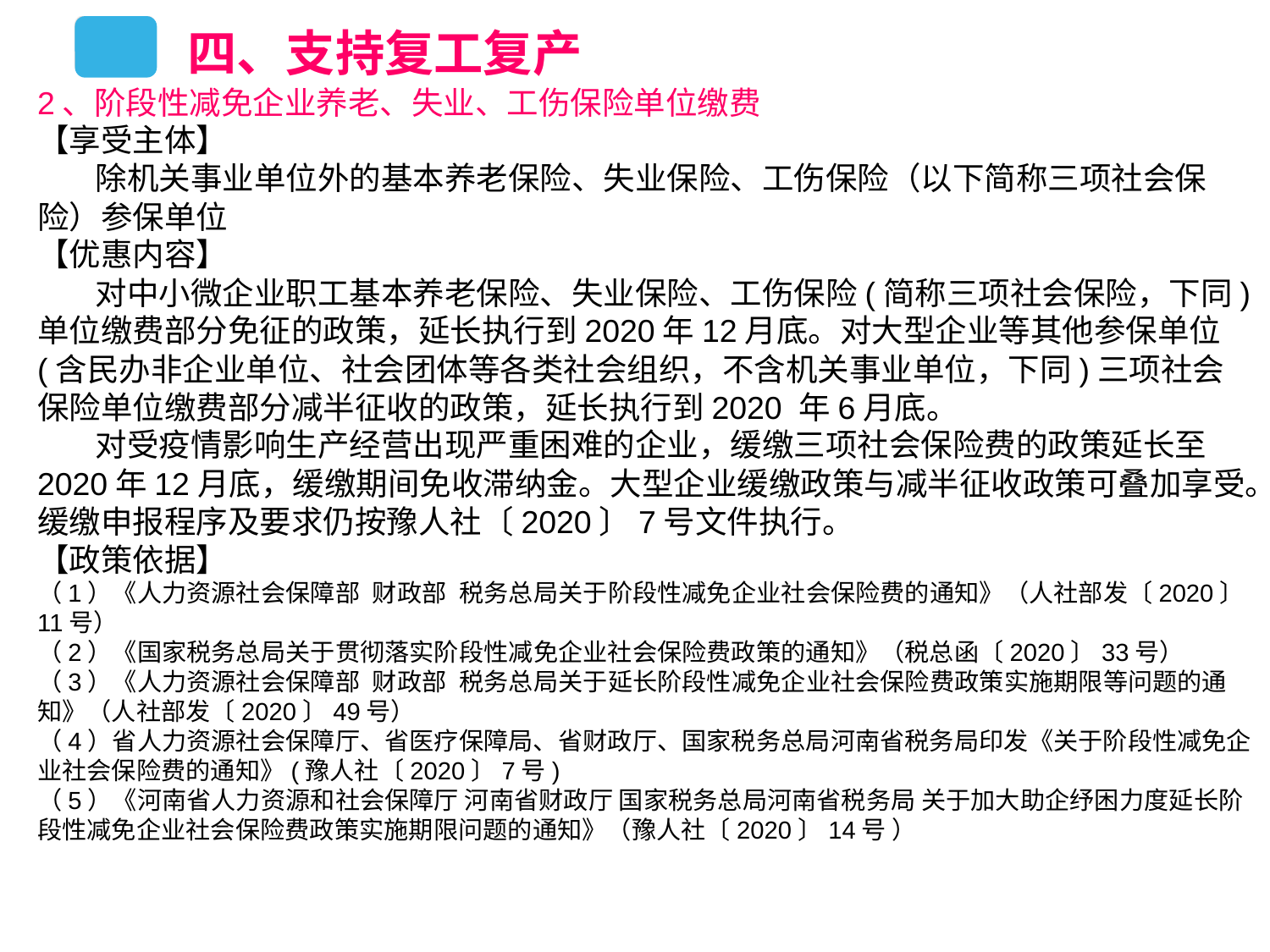

四、支持复工复产

2、阶段性减免企业养老、失业、工伤保险单位缴费
【享受主体】
       除机关事业单位外的基本养老保险、失业保险、工伤保险（以下简称三项社会保险）参保单位
【优惠内容】
       对中小微企业职工基本养老保险、失业保险、工伤保险(简称三项社会保险，下同)单位缴费部分免征的政策，延长执行到2020年12月底。对大型企业等其他参保单位(含民办非企业单位、社会团体等各类社会组织，不含机关事业单位，下同)三项社会保险单位缴费部分减半征收的政策，延长执行到2020 年6月底。
       对受疫情影响生产经营出现严重困难的企业，缓缴三项社会保险费的政策延长至2020年12月底，缓缴期间免收滞纳金。大型企业缓缴政策与减半征收政策可叠加享受。缓缴申报程序及要求仍按豫人社〔2020〕7号文件执行。
【政策依据】
（1）《人力资源社会保障部 财政部 税务总局关于阶段性减免企业社会保险费的通知》（人社部发〔2020〕11号）
（2）《国家税务总局关于贯彻落实阶段性减免企业社会保险费政策的通知》（税总函〔2020〕33号）
（3）《人力资源社会保障部 财政部 税务总局关于延长阶段性减免企业社会保险费政策实施期限等问题的通知》（人社部发〔2020〕49号）
（4）省人力资源社会保障厅、省医疗保障局、省财政厅、国家税务总局河南省税务局印发《关于阶段性减免企业社会保险费的通知》(豫人社〔2020〕7号)
（5）《河南省人力资源和社会保障厅 河南省财政厅 国家税务总局河南省税务局 关于加大助企纾困力度延长阶段性减免企业社会保险费政策实施期限问题的通知》（豫人社〔2020〕14号 ）